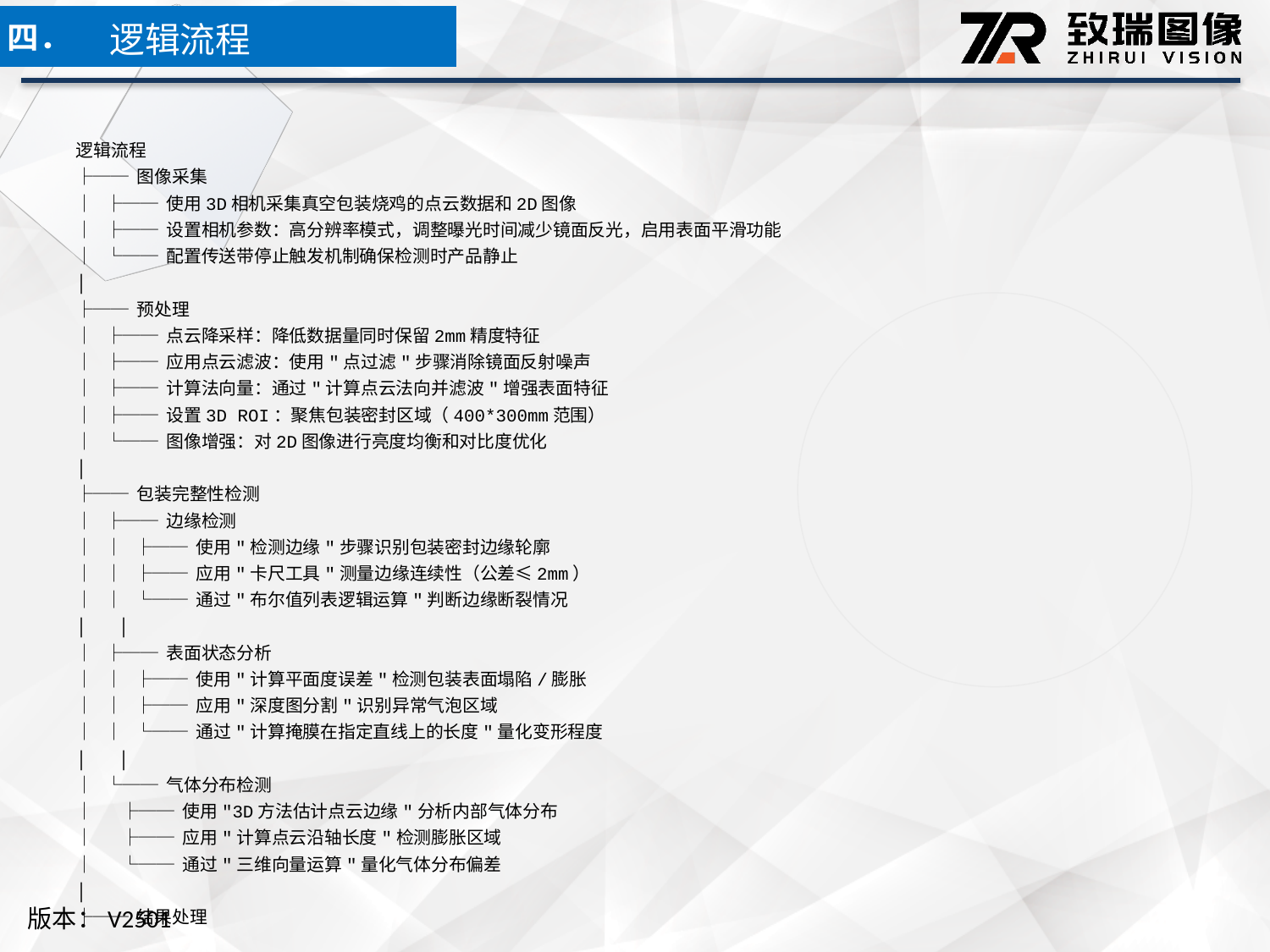

逻辑流程
四．

逻辑流程
├── 图像采集
│   ├── 使用3D相机采集真空包装烧鸡的点云数据和2D图像
│   ├── 设置相机参数：高分辨率模式，调整曝光时间减少镜面反光，启用表面平滑功能
│   └── 配置传送带停止触发机制确保检测时产品静止
│
├── 预处理
│   ├── 点云降采样：降低数据量同时保留2mm精度特征
│   ├── 应用点云滤波：使用"点过滤"步骤消除镜面反射噪声
│   ├── 计算法向量：通过"计算点云法向并滤波"增强表面特征
│   ├── 设置3D ROI：聚焦包装密封区域（400*300mm范围）
│   └── 图像增强：对2D图像进行亮度均衡和对比度优化
│
├── 包装完整性检测
│   ├── 边缘检测
│   │   ├── 使用"检测边缘"步骤识别包装密封边缘轮廓
│   │   ├── 应用"卡尺工具"测量边缘连续性（公差≤2mm）
│   │   └── 通过"布尔值列表逻辑运算"判断边缘断裂情况
│   │
│   ├── 表面状态分析
│   │   ├── 使用"计算平面度误差"检测包装表面塌陷/膨胀
│   │   ├── 应用"深度图分割"识别异常气泡区域
│   │   └── 通过"计算掩膜在指定直线上的长度"量化变形程度
│   │
│   └── 气体分布检测
│       ├── 使用"3D方法估计点云边缘"分析内部气体分布
│       ├── 应用"计算点云沿轴长度"检测膨胀区域
│       └── 通过"三维向量运算"量化气体分布偏差
│
├── 结果处理